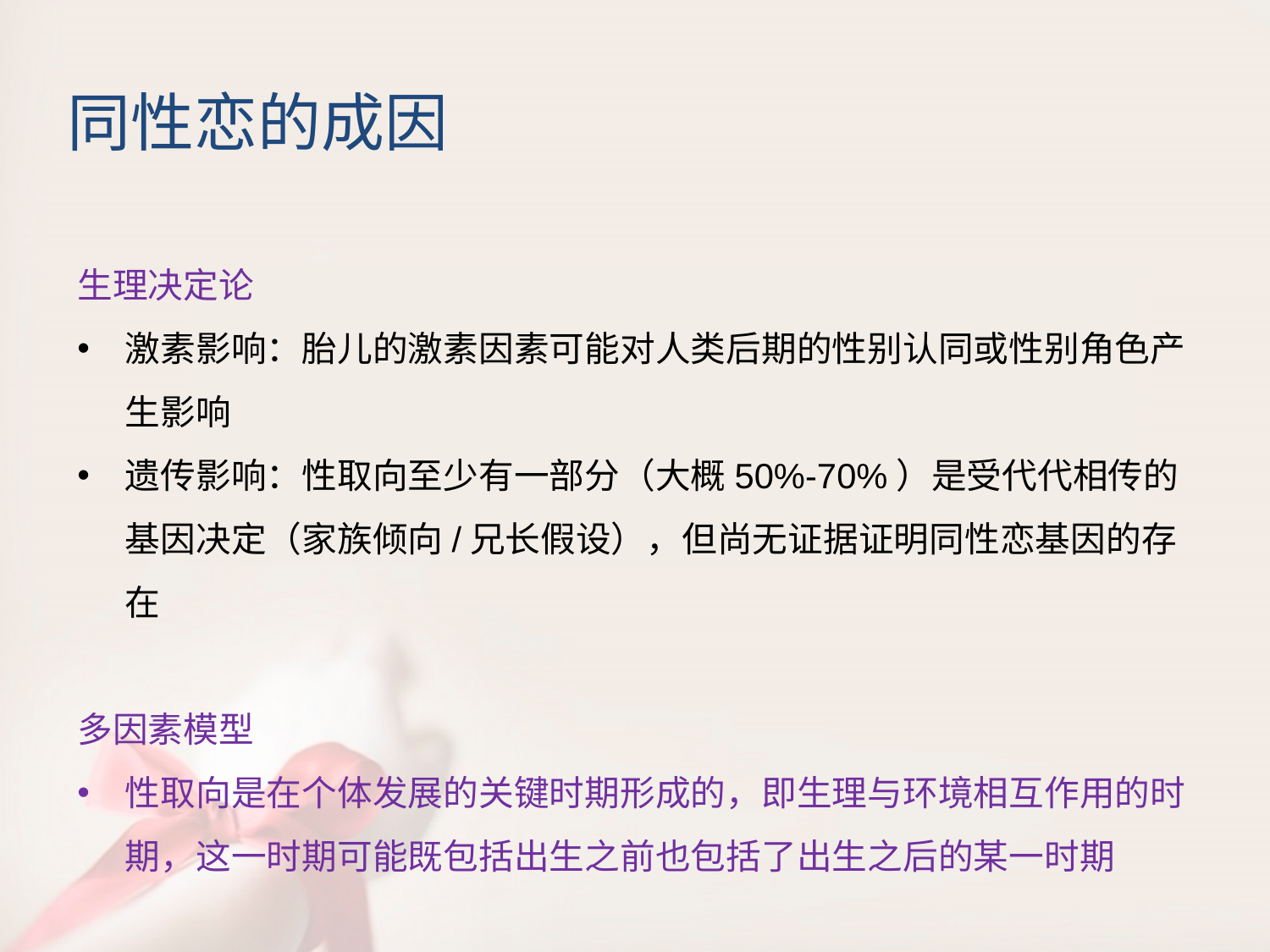

同性恋的成因
生理决定论
激素影响：胎儿的激素因素可能对人类后期的性别认同或性别角色产生影响
遗传影响：性取向至少有一部分（大概50%-70%）是受代代相传的基因决定（家族倾向/兄长假设），但尚无证据证明同性恋基因的存在

多因素模型
性取向是在个体发展的关键时期形成的，即生理与环境相互作用的时期，这一时期可能既包括出生之前也包括了出生之后的某一时期